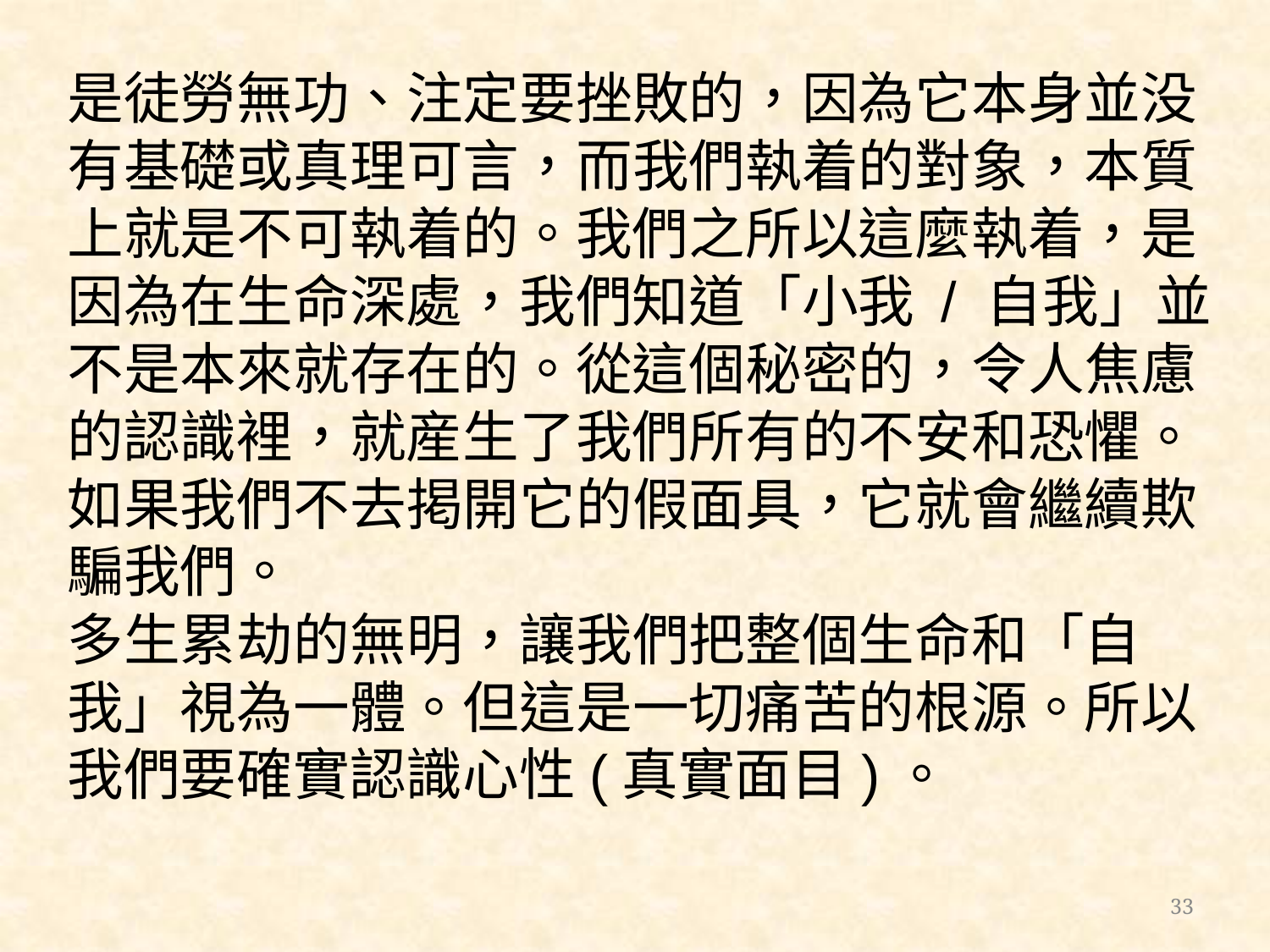

是徒勞無功、注定要挫敗的，因為它本身並没有基礎或真理可言，而我們執着的對象，本質上就是不可執着的。我們之所以這麼執着，是因為在生命深處，我們知道「小我 / 自我」並不是本來就存在的。從這個秘密的，令人焦慮的認識裡，就産生了我們所有的不安和恐懼。如果我們不去掲開它的假面具，它就會繼續欺騙我們。
多生累劫的無明，讓我們把整個生命和「自我」視為一體。但這是一切痛苦的根源。所以我們要確實認識心性(真實面目)。

33